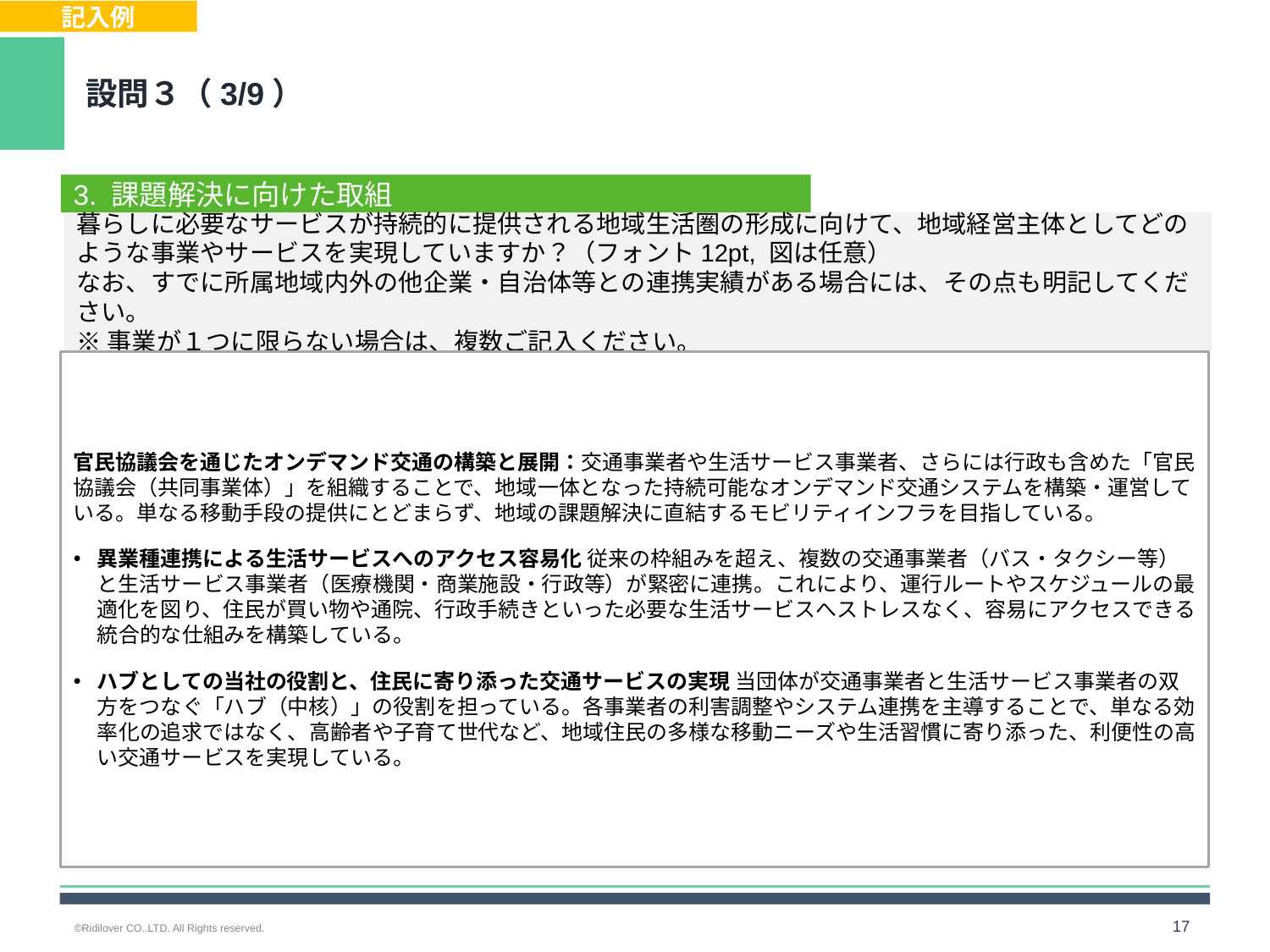

記入例
設問３（3/9）

3. 課題解決に向けた取組
暮らしに必要なサービスが持続的に提供される地域生活圏の形成に向けて、地域経営主体としてどのような事業やサービスを実現していますか？（フォント12pt, 図は任意）
なお、すでに所属地域内外の他企業・自治体等との連携実績がある場合には、その点も明記してください。
※事業が１つに限らない場合は、複数ご記入ください。
官民協議会を通じたオンデマンド交通の構築と展開：交通事業者や生活サービス事業者、さらには行政も含めた「官民協議会（共同事業体）」を組織することで、地域一体となった持続可能なオンデマンド交通システムを構築・運営している。単なる移動手段の提供にとどまらず、地域の課題解決に直結するモビリティインフラを目指している。
異業種連携による生活サービスへのアクセス容易化 従来の枠組みを超え、複数の交通事業者（バス・タクシー等）と生活サービス事業者（医療機関・商業施設・行政等）が緊密に連携。これにより、運行ルートやスケジュールの最適化を図り、住民が買い物や通院、行政手続きといった必要な生活サービスへストレスなく、容易にアクセスできる統合的な仕組みを構築している。
ハブとしての当社の役割と、住民に寄り添った交通サービスの実現 当団体が交通事業者と生活サービス事業者の双方をつなぐ「ハブ（中核）」の役割を担っている。各事業者の利害調整やシステム連携を主導することで、単なる効率化の追求ではなく、高齢者や子育て世代など、地域住民の多様な移動ニーズや生活習慣に寄り添った、利便性の高い交通サービスを実現している。